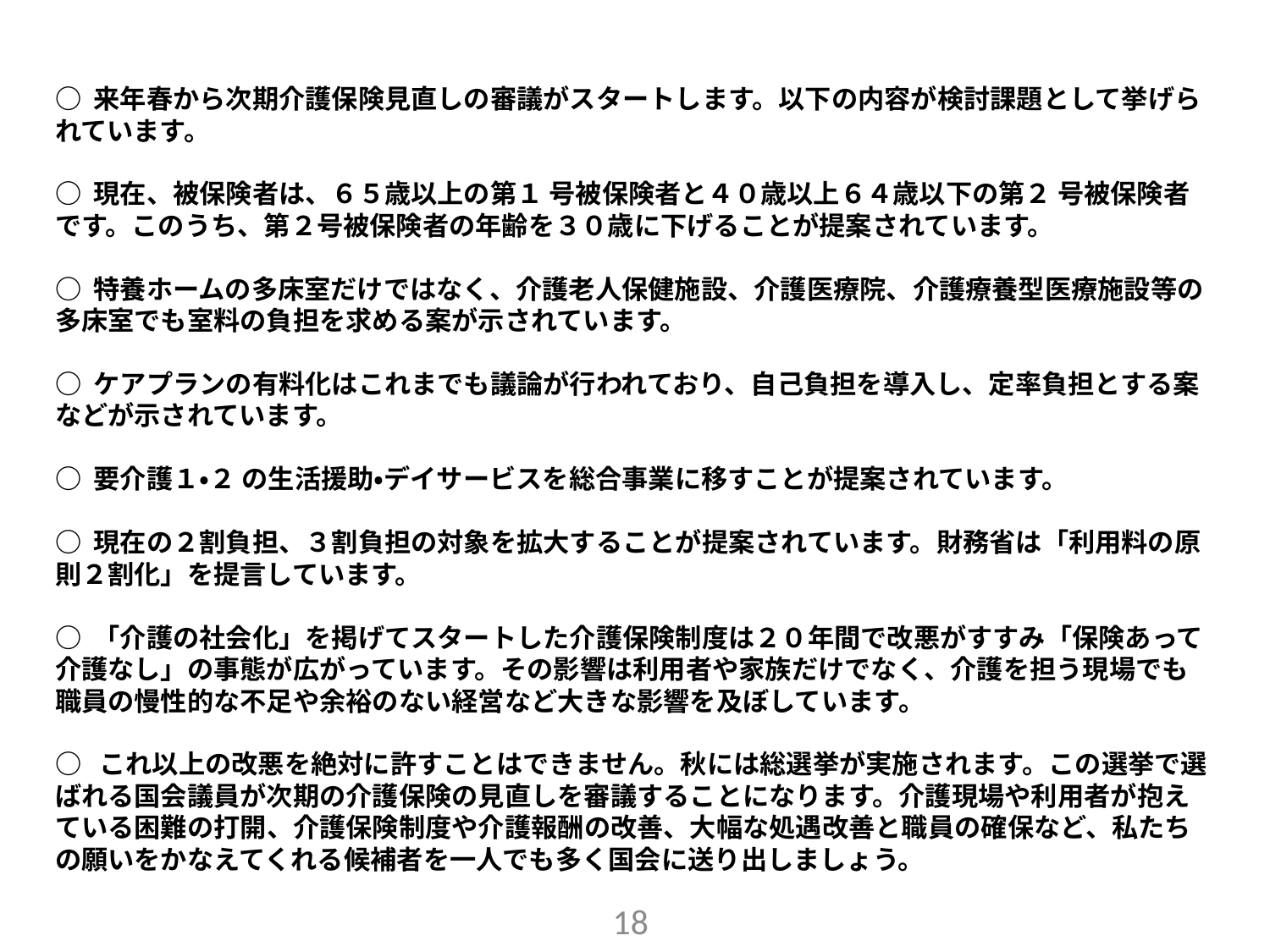

○ 来年春から次期介護保険見直しの審議がスタートします。以下の内容が検討課題として挙げられています。

○ 現在、被保険者は、６５歳以上の第１ 号被保険者と４０歳以上６４歳以下の第２ 号被保険者です。このうち、第２号被保険者の年齢を３０歳に下げることが提案されています。

○ 特養ホームの多床室だけではなく、介護老人保健施設、介護医療院、介護療養型医療施設等の多床室でも室料の負担を求める案が示されています。

○ ケアプランの有料化はこれまでも議論が行われており、自己負担を導入し、定率負担とする案などが示されています。

○ 要介護１・２ の生活援助・デイサービスを総合事業に移すことが提案されています。

○ 現在の２割負担、３割負担の対象を拡大することが提案されています。財務省は「利用料の原則２割化」を提言しています。

○ 「介護の社会化」を掲げてスタートした介護保険制度は２０年間で改悪がすすみ「保険あって介護なし」の事態が広がっています。その影響は利用者や家族だけでなく、介護を担う現場でも職員の慢性的な不足や余裕のない経営など大きな影響を及ぼしています。

○  これ以上の改悪を絶対に許すことはできません。秋には総選挙が実施されます。この選挙で選ばれる国会議員が次期の介護保険の見直しを審議することになります。介護現場や利用者が抱えている困難の打開、介護保険制度や介護報酬の改善、大幅な処遇改善と職員の確保など、私たちの願いをかなえてくれる候補者を一人でも多く国会に送り出しましょう。
18